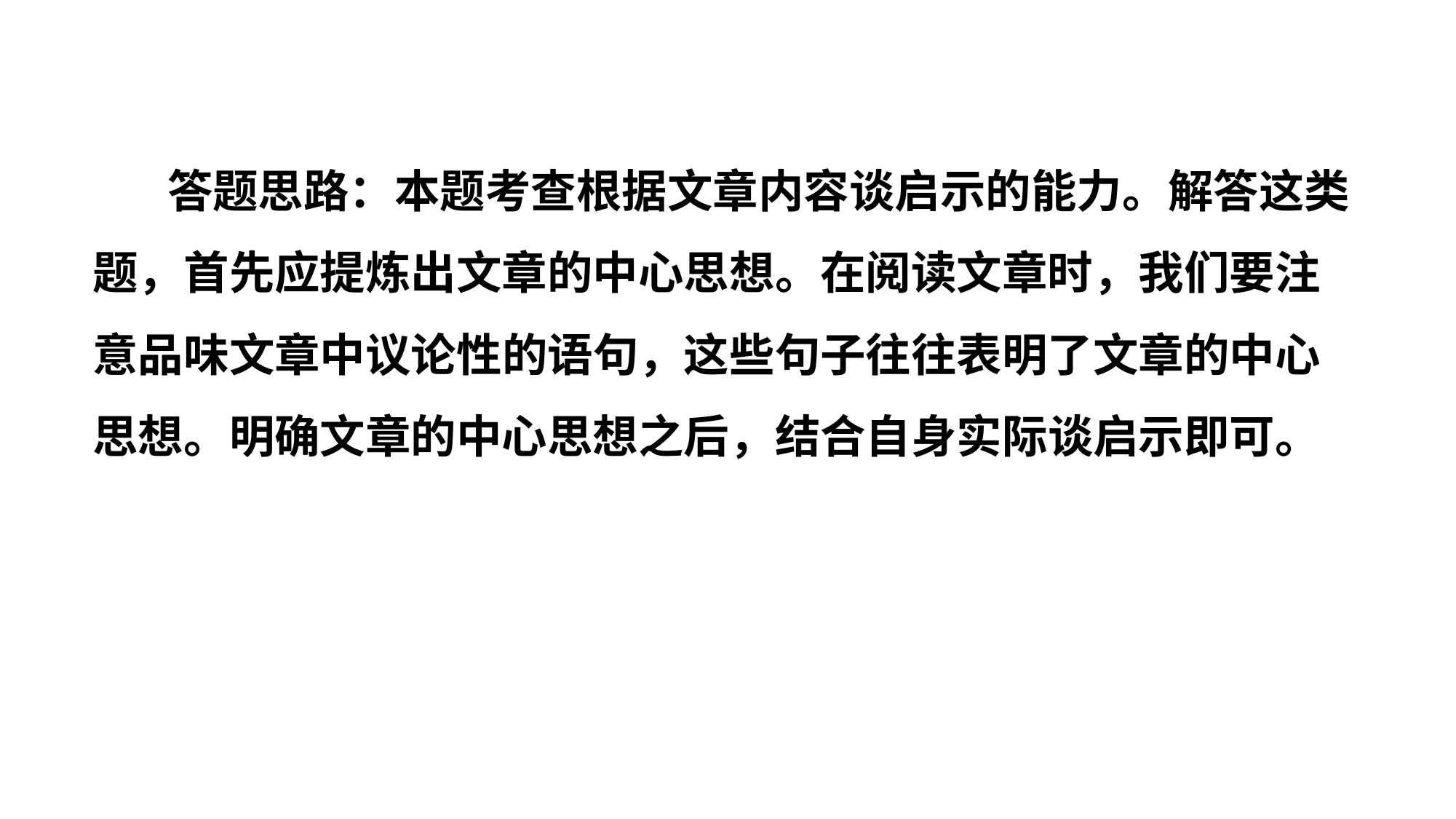

答题思路：本题考查根据文章内容谈启示的能力。解答这类题，首先应提炼出文章的中心思想。在阅读文章时，我们要注意品味文章中议论性的语句，这些句子往往表明了文章的中心思想。明确文章的中心思想之后，结合自身实际谈启示即可。